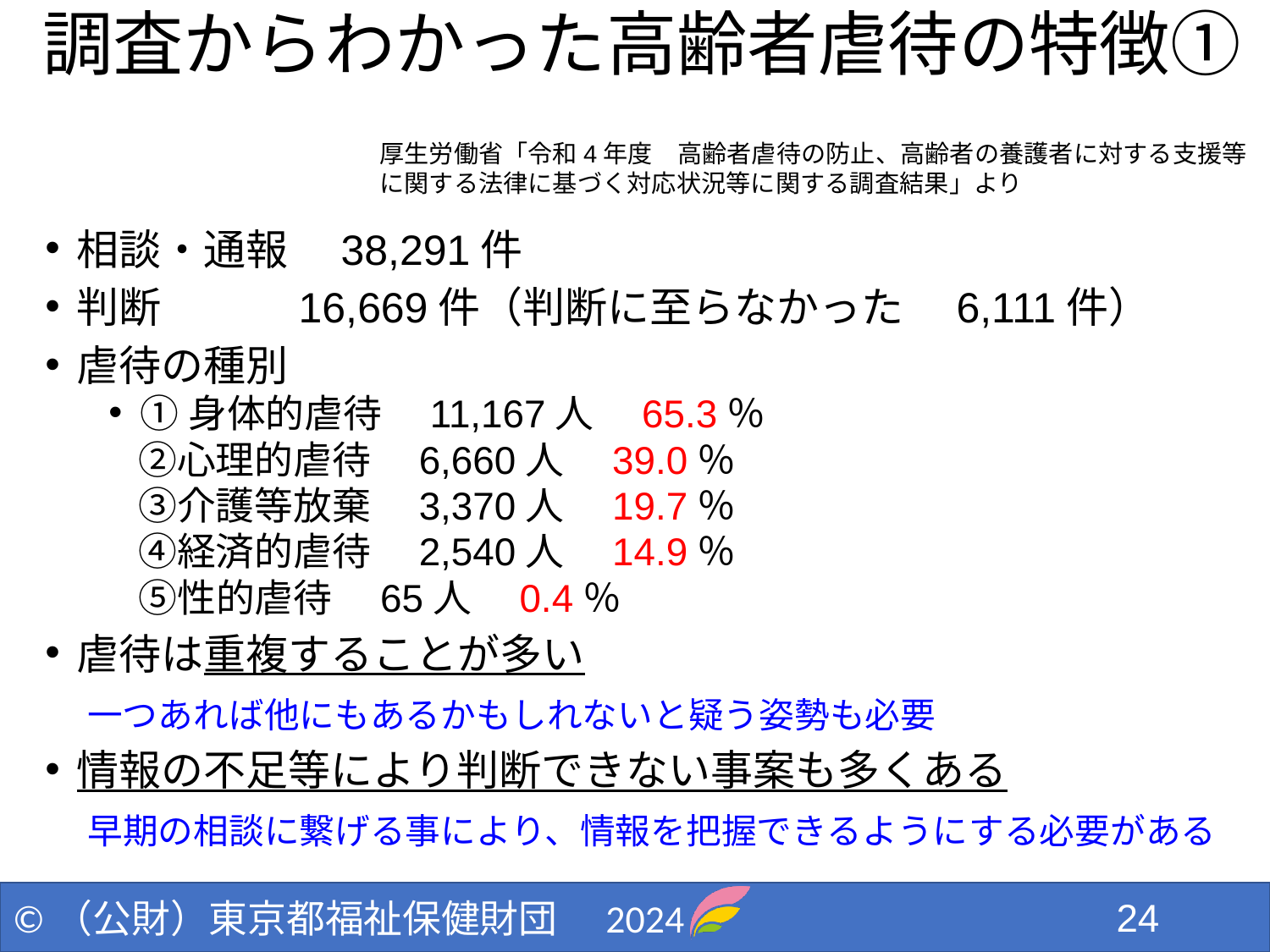

# 調査からわかった高齢者虐待の特徴①
厚生労働省「令和4年度　高齢者虐待の防止、高齢者の養護者に対する支援等に関する法律に基づく対応状況等に関する調査結果」より
相談・通報　38,291件
判断　　　16,669件（判断に至らなかった　6,111件）
虐待の種別
①身体的虐待　11,167人　65.3％
　②心理的虐待　6,660人　39.0％
　③介護等放棄　3,370人　19.7％
　④経済的虐待　2,540人　14.9％
　⑤性的虐待　65人　0.4％
虐待は重複することが多い
　一つあれば他にもあるかもしれないと疑う姿勢も必要
情報の不足等により判断できない事案も多くある
　早期の相談に繋げる事により、情報を把握できるようにする必要がある